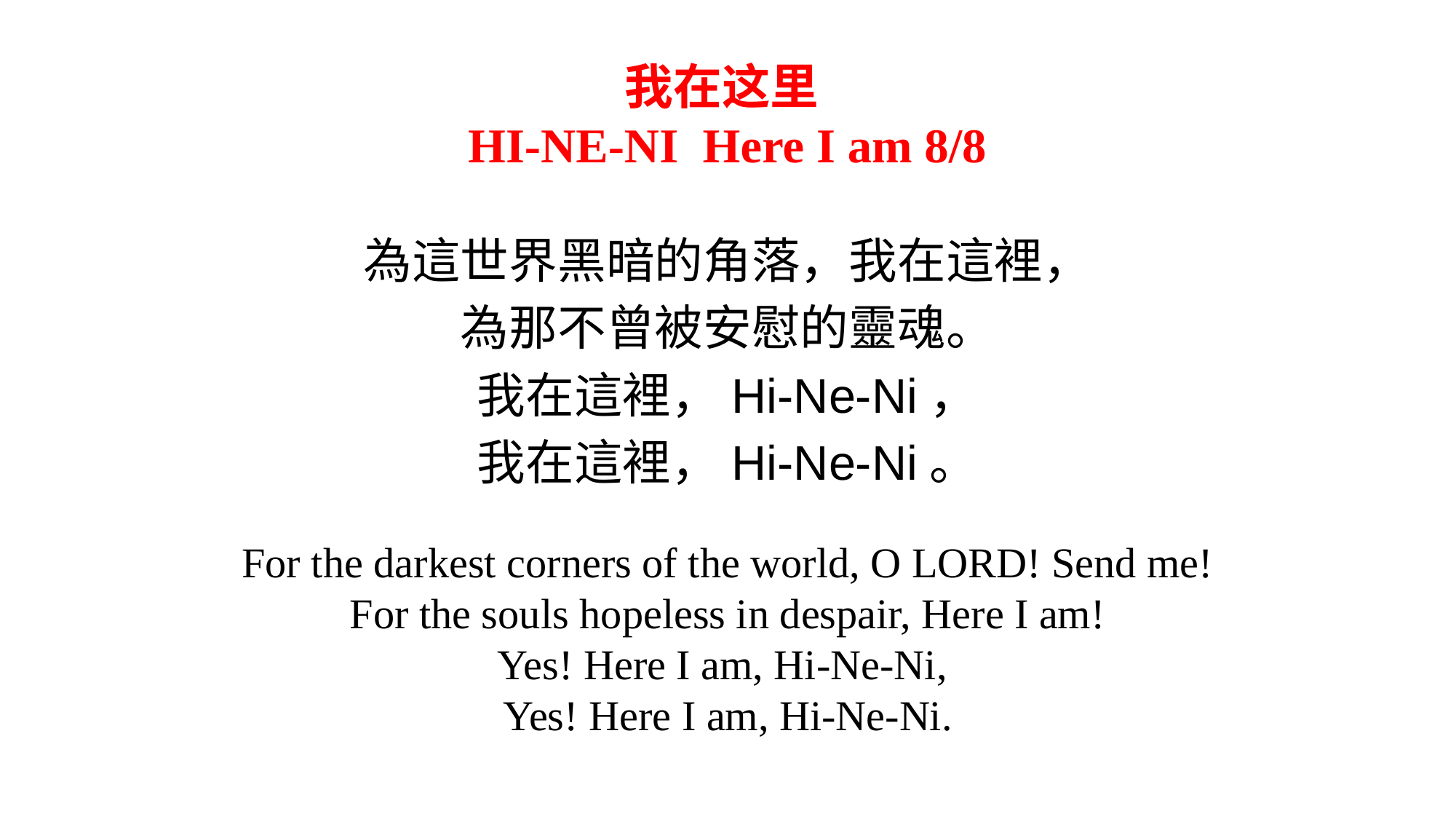

我在这里
HI-NE-NI  Here I am 8/8
為這世界黑暗的角落，我在這裡，
為那不曾被安慰的靈魂。
我在這裡，Hi-Ne-Ni，
我在這裡，Hi-Ne-Ni。

For the darkest corners of the world, O LORD! Send me!
For the souls hopeless in despair, Here I am!
Yes! Here I am, Hi-Ne-Ni,
Yes! Here I am, Hi-Ne-Ni.